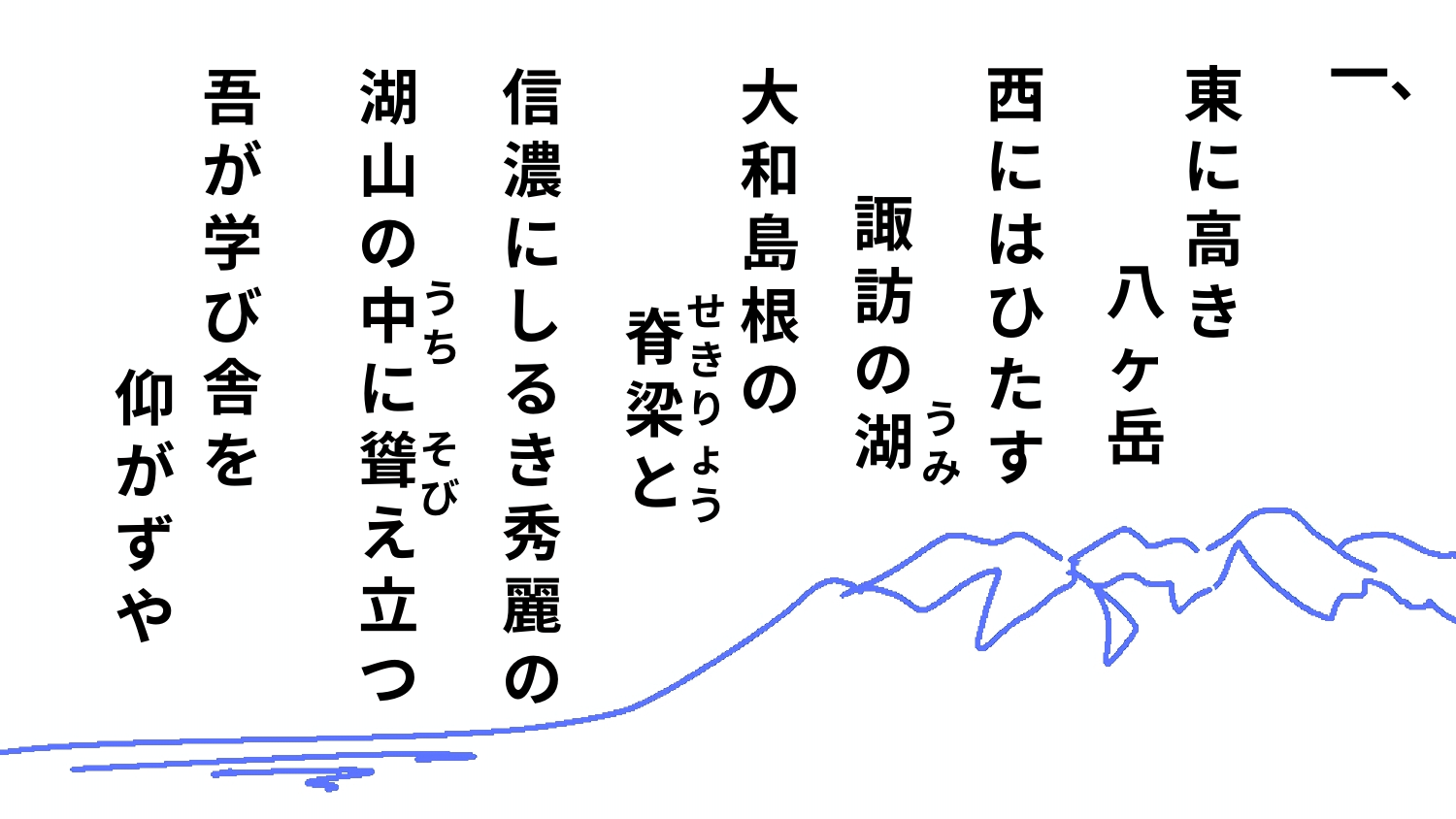

一、
東に高き

西にはひたす

信濃にしるき秀麗の
大和島根の
吾が学び舎を
湖山の中に聳え立つ
諏訪の湖

八ヶ岳

うち
せきりょう
脊梁と
仰がずや
うみ
そび